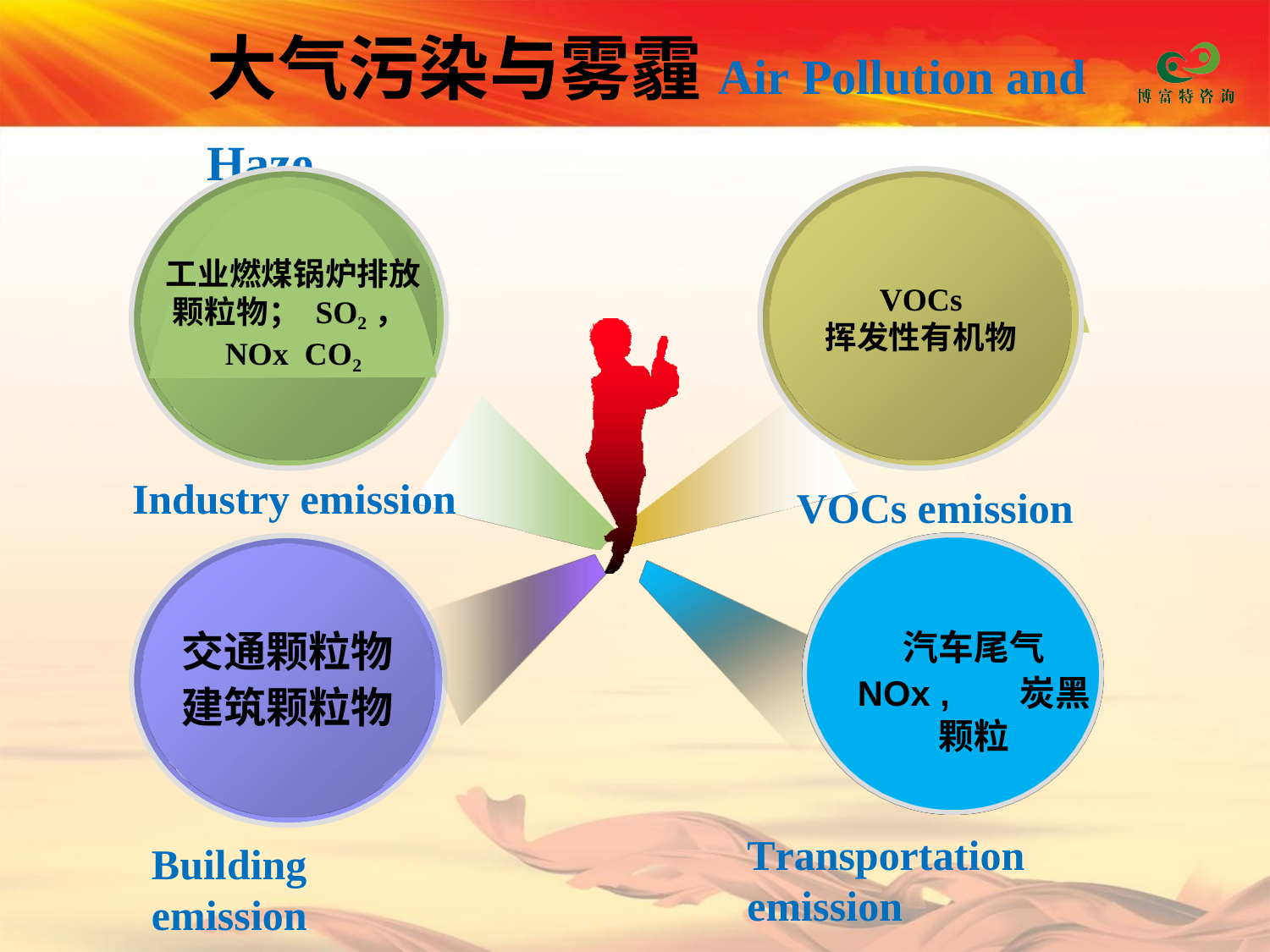

# 大气污染与雾霾Air Pollution and Haze

工业燃煤锅炉排放 颗粒物； SO2，NOx  CO2
VOCs
挥发性有机物

Industry emission

交通颗粒物
建筑颗粒物

Building emission

VOCs emission

汽车尾气
NOx ,	炭黑颗粒

Transportation emission